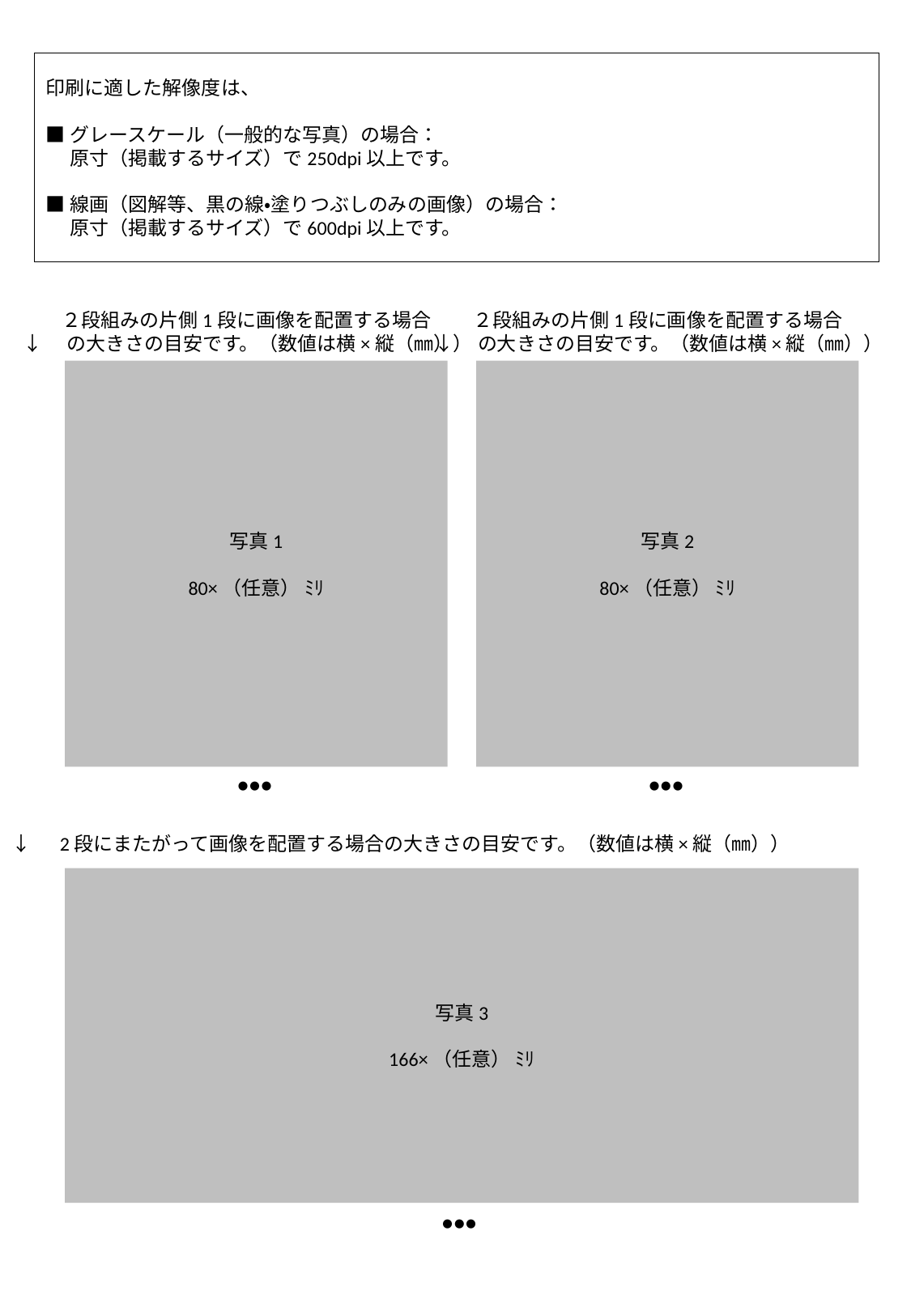

印刷に適した解像度は、

■グレースケール（一般的な写真）の場合：
　 原寸（掲載するサイズ）で250dpi以上です。

■線画（図解等、黒の線・塗りつぶしのみの画像）の場合：
　 原寸（掲載するサイズ）で600dpi以上です。
　　２段組みの片側1段に画像を配置する場合
↓　の大きさの目安です。（数値は横×縦（㎜））
　　２段組みの片側1段に画像を配置する場合
↓　の大きさの目安です。（数値は横×縦（㎜））
写真1

80×（任意） ﾐﾘ
写真2

80×（任意） ﾐﾘ
●●●
●●●
↓　2段にまたがって画像を配置する場合の大きさの目安です。（数値は横×縦（㎜））
写真3

166×（任意） ﾐﾘ
●●●